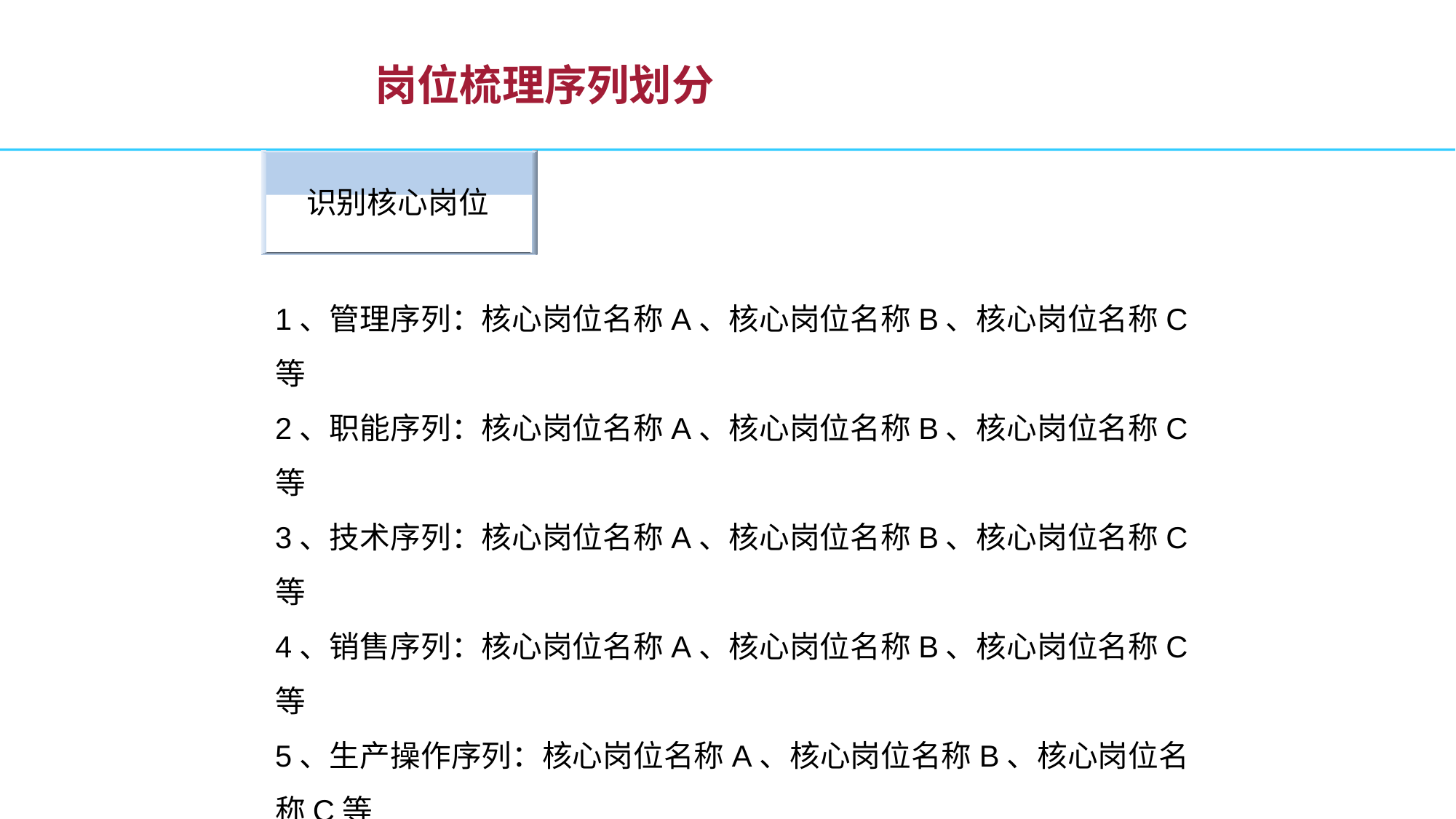

# 岗位梳理序列划分

识别核心岗位
1、管理序列：核心岗位名称A、核心岗位名称B、核心岗位名称C等
2、职能序列：核心岗位名称A、核心岗位名称B、核心岗位名称C等
3、技术序列：核心岗位名称A、核心岗位名称B、核心岗位名称C等
4、销售序列：核心岗位名称A、核心岗位名称B、核心岗位名称C等
5、生产操作序列：核心岗位名称A、核心岗位名称B、核心岗位名称C等
    ……